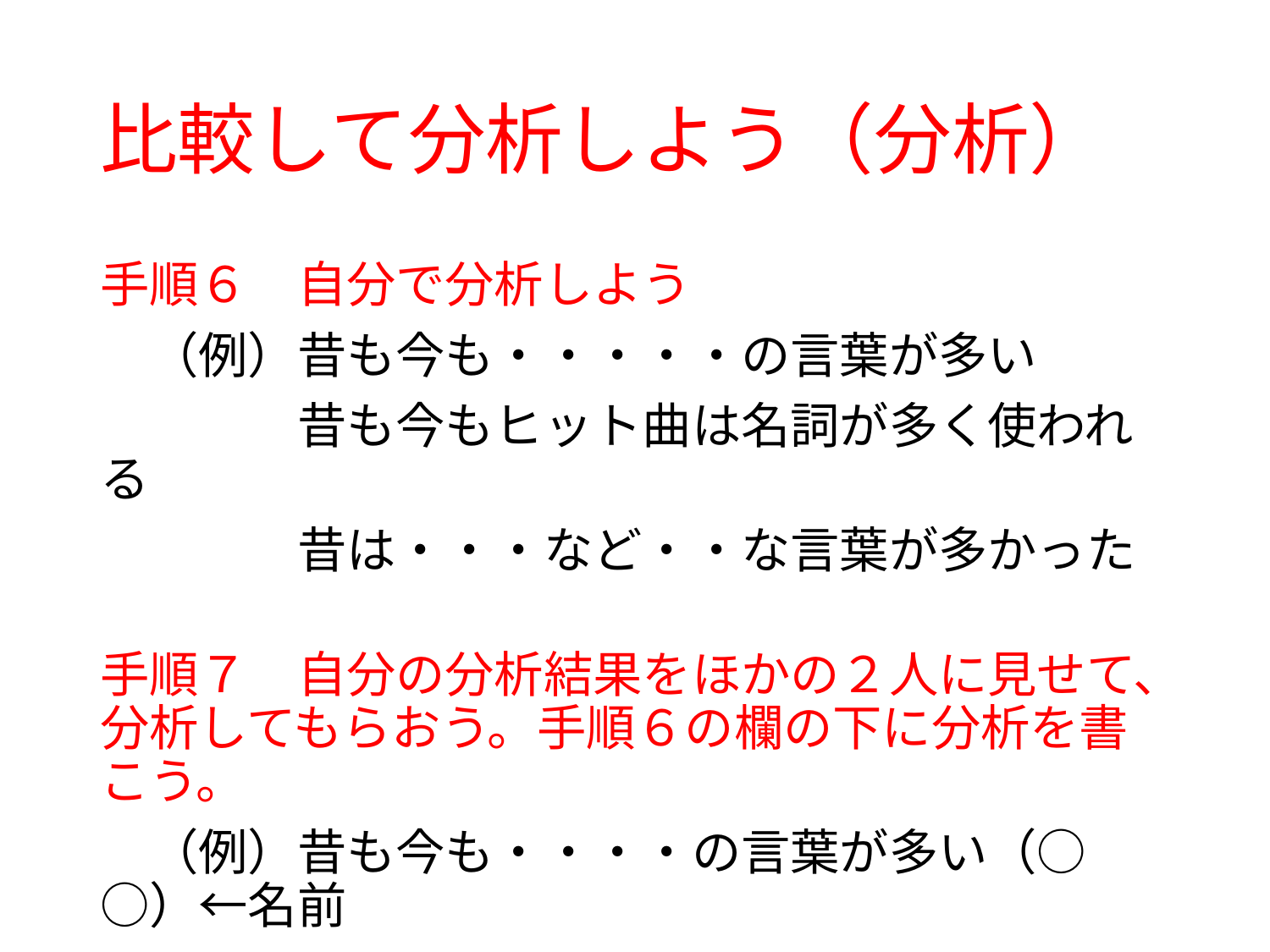

# 比較して分析しよう（分析）
手順６　自分で分析しよう
　（例）昔も今も・・・・・の言葉が多い
　　　　昔も今もヒット曲は名詞が多く使われる
　　　　昔は・・・など・・な言葉が多かった
手順７　自分の分析結果をほかの２人に見せて、分析してもらおう。手順６の欄の下に分析を書こう。
　（例）昔も今も・・・・の言葉が多い（○○）←名前